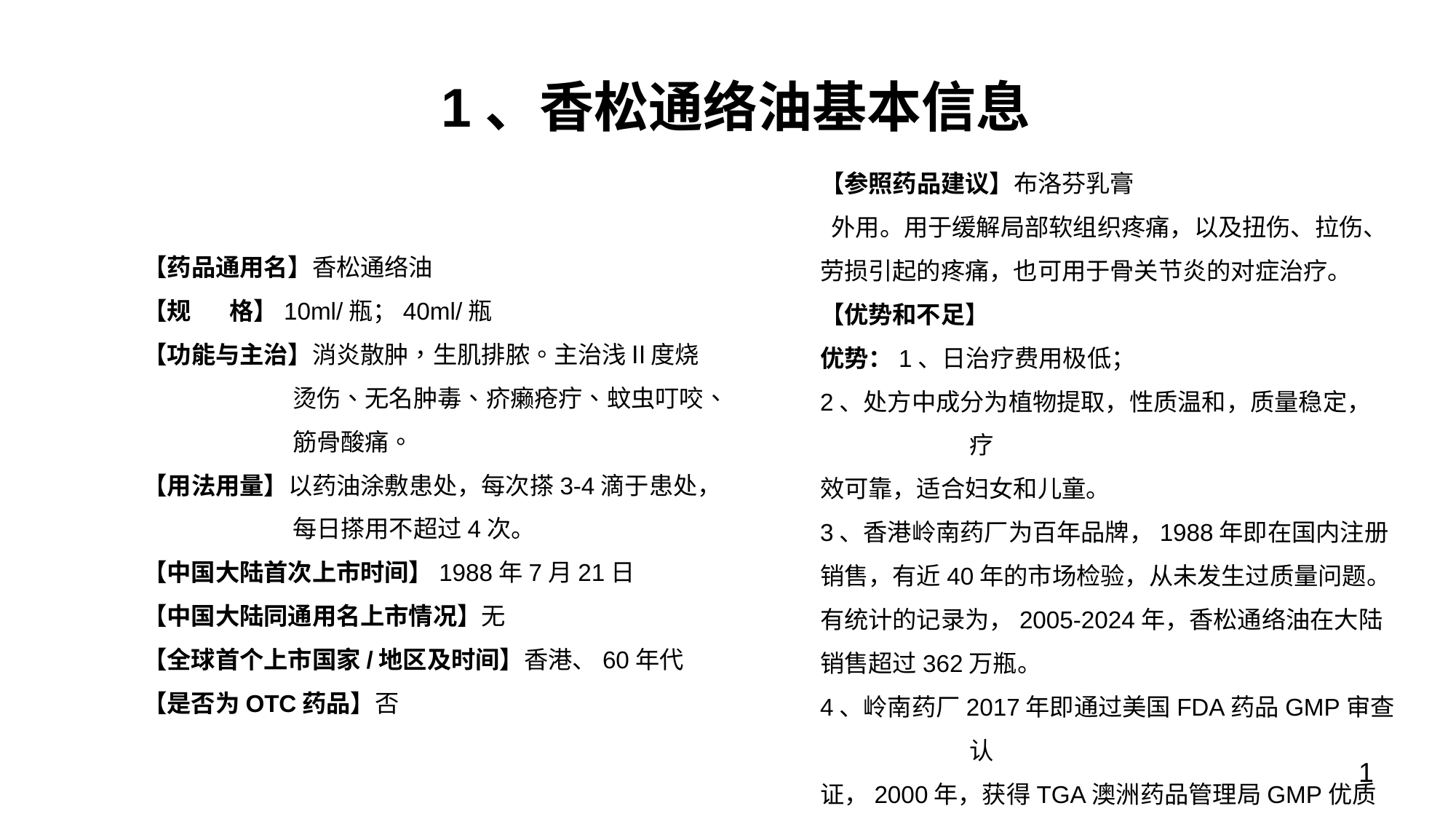

1、香松通络油基本信息
【参照药品建议】布洛芬乳膏
 外用。用于缓解局部软组织疼痛，以及扭伤、拉伤、
劳损引起的疼痛，也可用于骨关节炎的对症治疗。
【优势和不足】
优势：1、日治疗费用极低；
2、处方中成分为植物提取，性质温和，质量稳定，疗
效可靠，适合妇女和儿童。
3、香港岭南药厂为百年品牌，1988年即在国内注册
销售，有近40年的市场检验，从未发生过质量问题。
有统计的记录为，2005-2024年，香松通络油在大陆
销售超过362万瓶。
4、岭南药厂2017年即通过美国FDA药品GMP审查认
证，2000年，获得TGA澳洲药品管理局GMP优质生产
管理认证。
【药品通用名】香松通络油
【规       格】10ml/瓶；40ml/瓶
【功能与主治】消炎散肿，生肌排脓。主治浅Ⅱ度烧烫伤、无名肿毒、疥癞疮疔、蚊虫叮咬、筋骨酸痛。
【用法用量】以药油涂敷患处，每次搽3-4滴于患处，每日搽用不超过4次。
【中国大陆首次上市时间】1988年7月21日
【中国大陆同通用名上市情况】无
【全球首个上市国家/地区及时间】香港、60年代
【是否为OTC药品】否
1